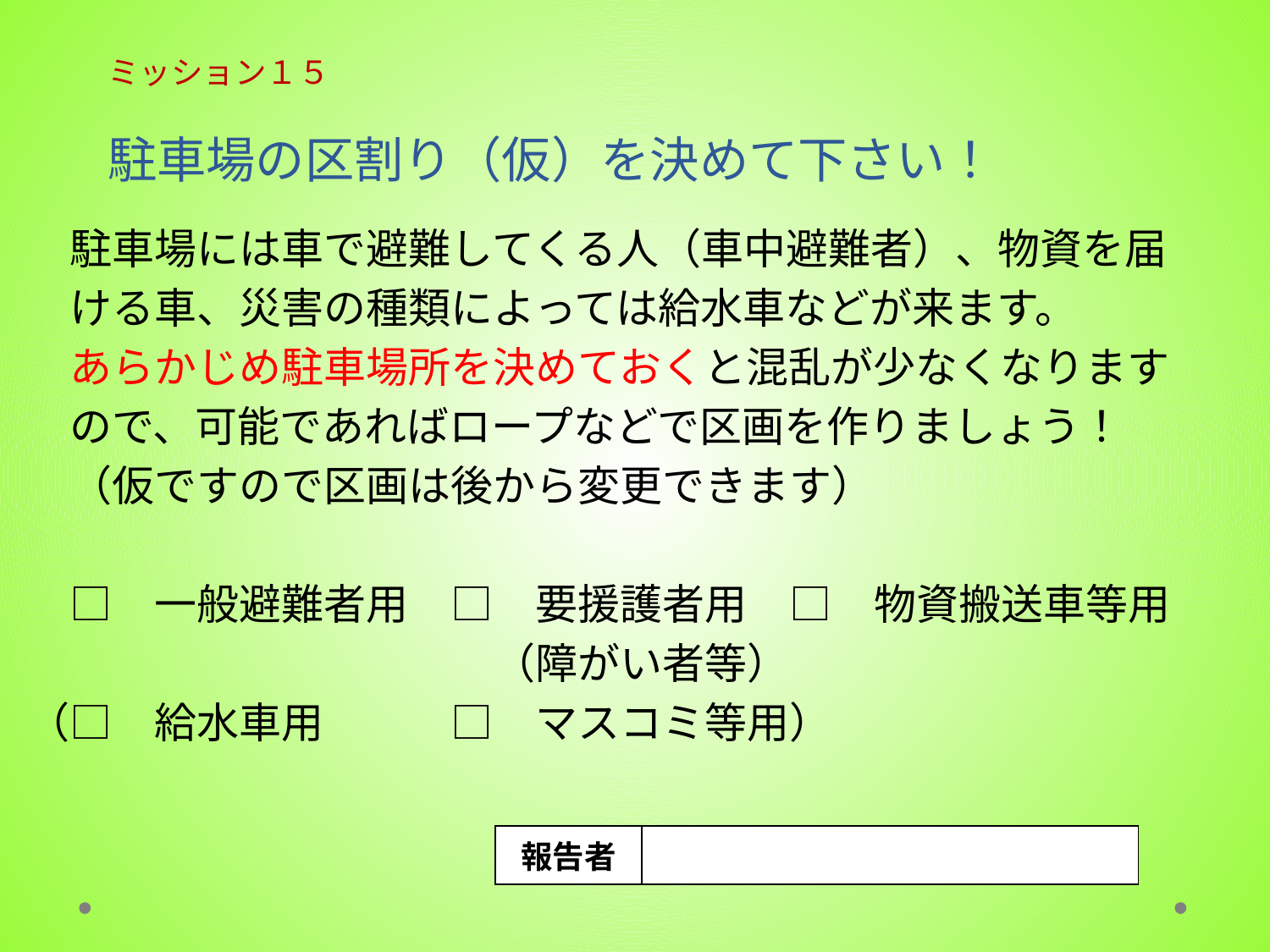

# ミッション１５ 駐車場の区割り（仮）を決めて下さい！
　駐車場には車で避難してくる人（車中避難者）、物資を届
　ける車、災害の種類によっては給水車などが来ます。
　あらかじめ駐車場所を決めておくと混乱が少なくなります
　ので、可能であればロープなどで区画を作りましょう！
　（仮ですので区画は後から変更できます）

　□　一般避難者用　□　要援護者用　□　物資搬送車等用
　　　　　　　　　　　（障がい者等）
（□　給水車用　　　□　マスコミ等用）

| 報告者 |  |
| --- | --- |